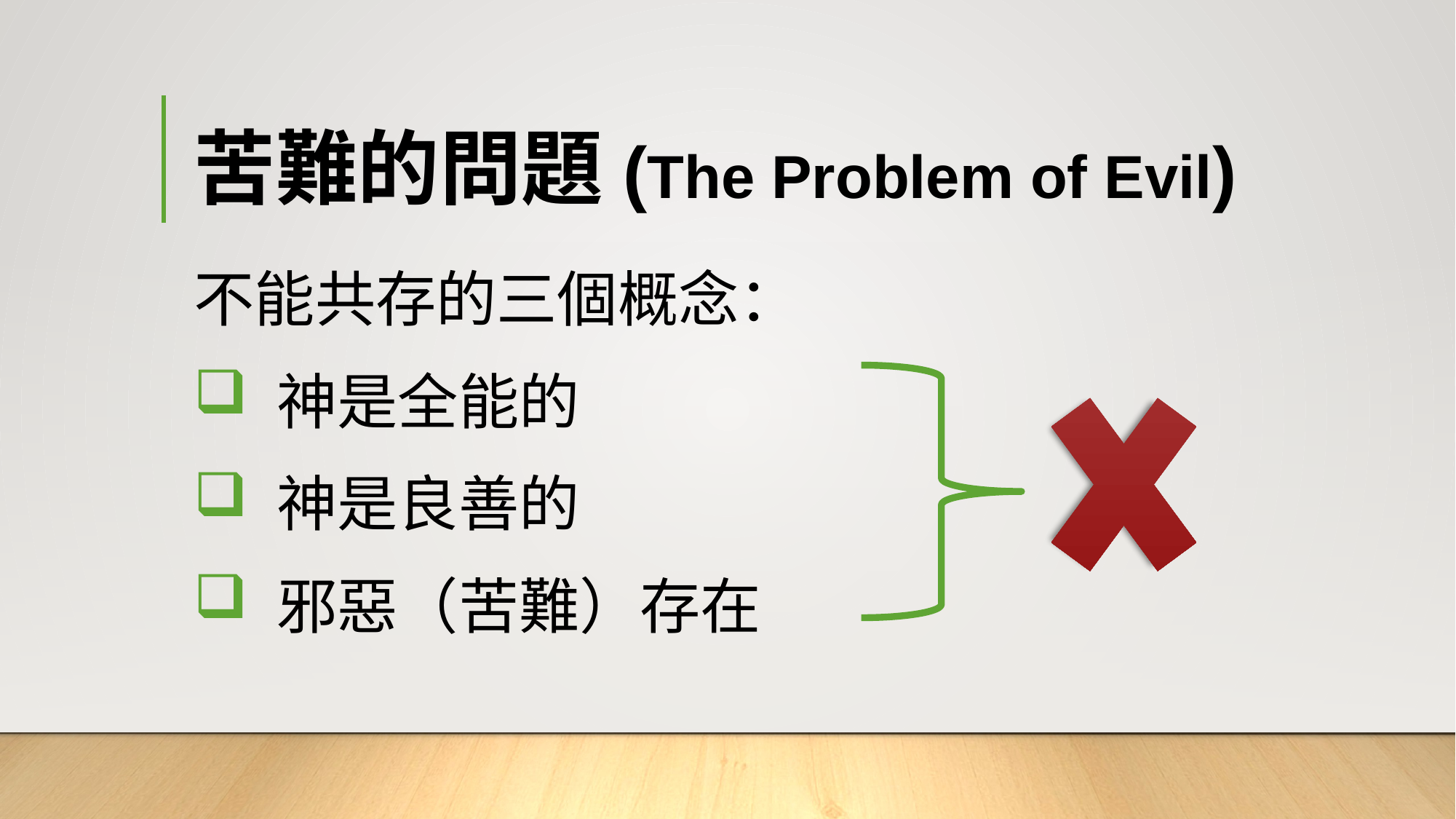

# 苦難的問題(The Problem of Evil)
不能共存的三個概念：
 神是全能的
 神是良善的
 邪惡（苦難）存在